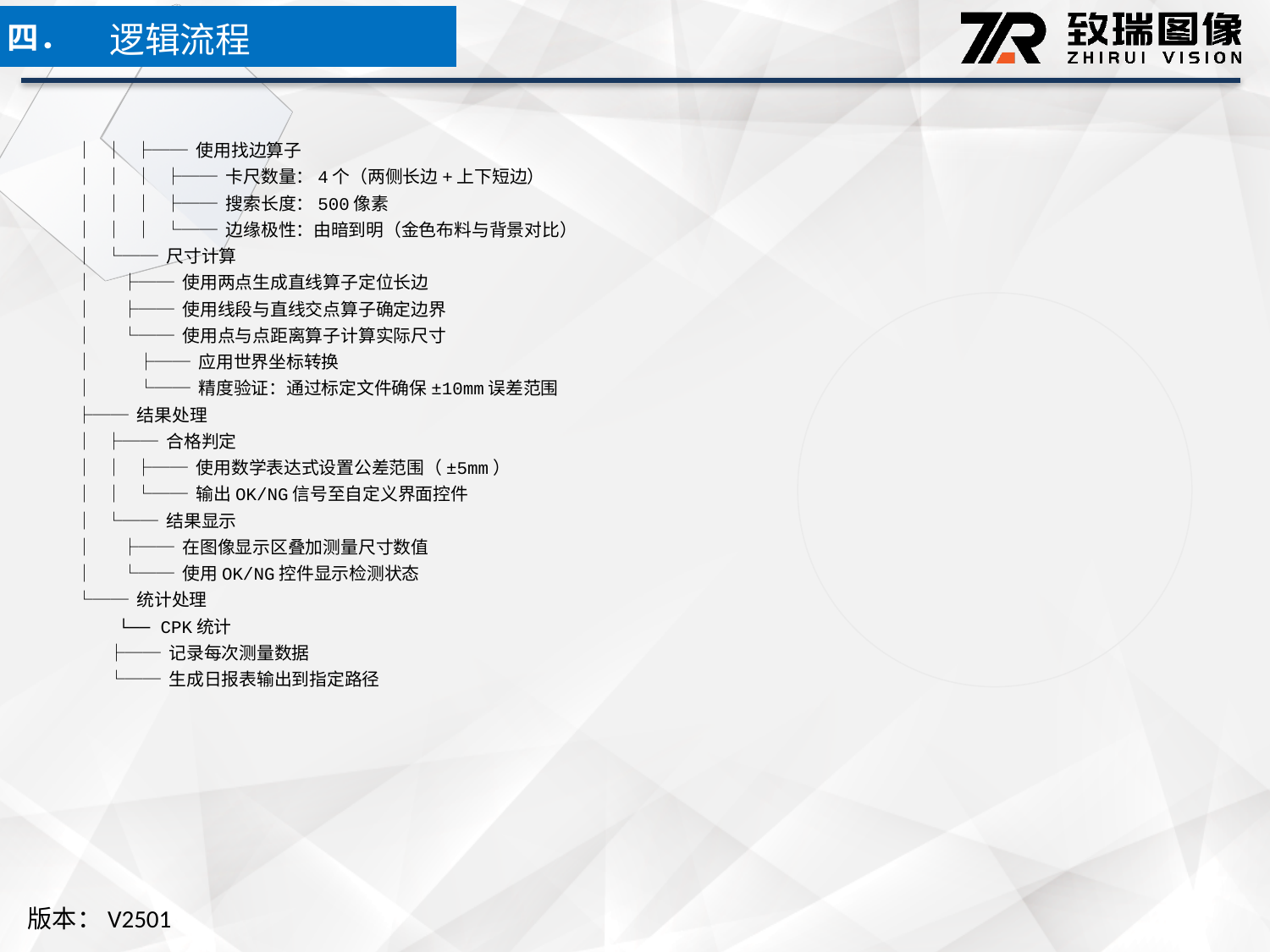

逻辑流程
四．

│   │   ├── 使用找边算子
│   │   │   ├── 卡尺数量：4个（两侧长边+上下短边）
│   │   │   ├── 搜索长度：500像素
│   │   │   └── 边缘极性：由暗到明（金色布料与背景对比）
│   └── 尺寸计算
│       ├── 使用两点生成直线算子定位长边
│       ├── 使用线段与直线交点算子确定边界
│       └── 使用点与点距离算子计算实际尺寸
│           ├── 应用世界坐标转换
│           └── 精度验证：通过标定文件确保±10mm误差范围
├── 结果处理
│   ├── 合格判定
│   │   ├── 使用数学表达式设置公差范围（±5mm）
│   │   └── 输出OK/NG信号至自定义界面控件
│   └── 结果显示
│       ├── 在图像显示区叠加测量尺寸数值
│       └── 使用OK/NG控件显示检测状态
└── 统计处理
    └── CPK统计
        ├── 记录每次测量数据
        └── 生成日报表输出到指定路径